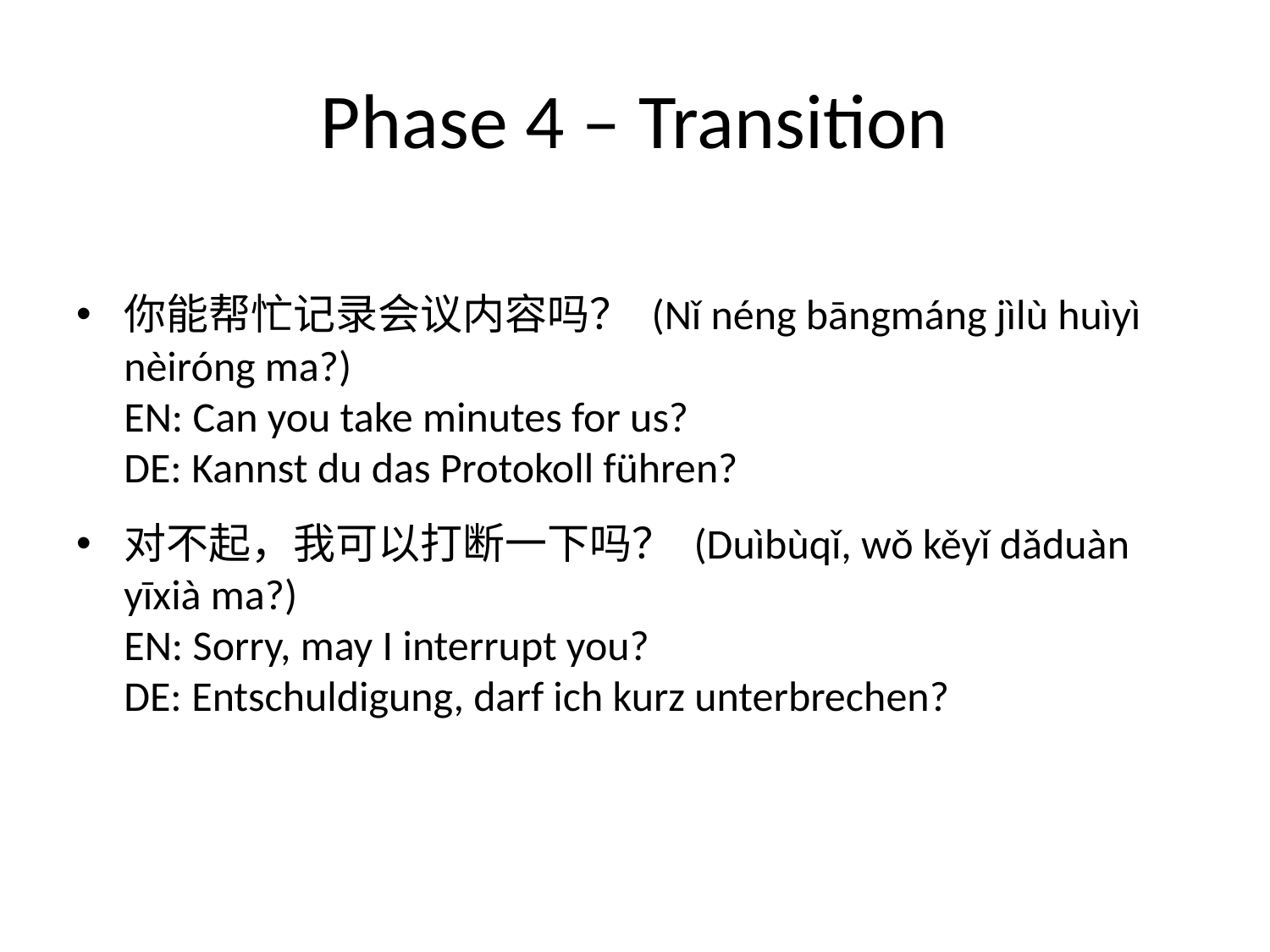

# Phase 4 – Transition

你能帮忙记录会议内容吗？ (Nǐ néng bāngmáng jìlù huìyì nèiróng ma?)
EN: Can you take minutes for us?
DE: Kannst du das Protokoll führen?
对不起，我可以打断一下吗？ (Duìbùqǐ, wǒ kěyǐ dǎduàn yīxià ma?)
EN: Sorry, may I interrupt you?
DE: Entschuldigung, darf ich kurz unterbrechen?